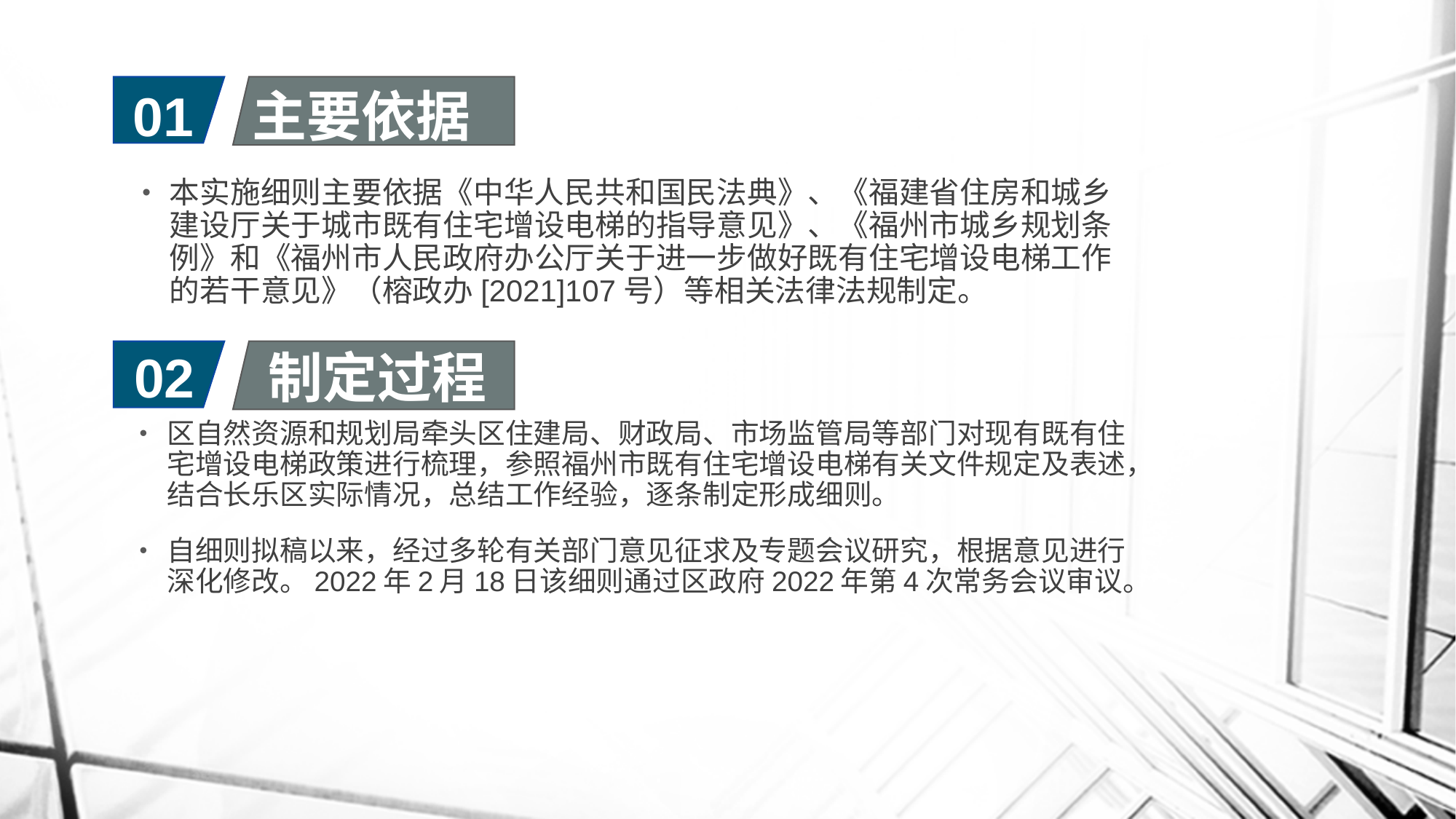

# 01   主要依据

本实施细则主要依据《中华人民共和国民法典》、《福建省住房和城乡建设厅关于城市既有住宅增设电梯的指导意见》、《福州市城乡规划条例》和《福州市人民政府办公厅关于进一步做好既有住宅增设电梯工作的若干意见》（榕政办[2021]107号）等相关法律法规制定。
02    制定过程

区自然资源和规划局牵头区住建局、财政局、市场监管局等部门对现有既有住宅增设电梯政策进行梳理，参照福州市既有住宅增设电梯有关文件规定及表述，结合长乐区实际情况，总结工作经验，逐条制定形成细则。
自细则拟稿以来，经过多轮有关部门意见征求及专题会议研究，根据意见进行深化修改。2022年2月18日该细则通过区政府2022年第4次常务会议审议。